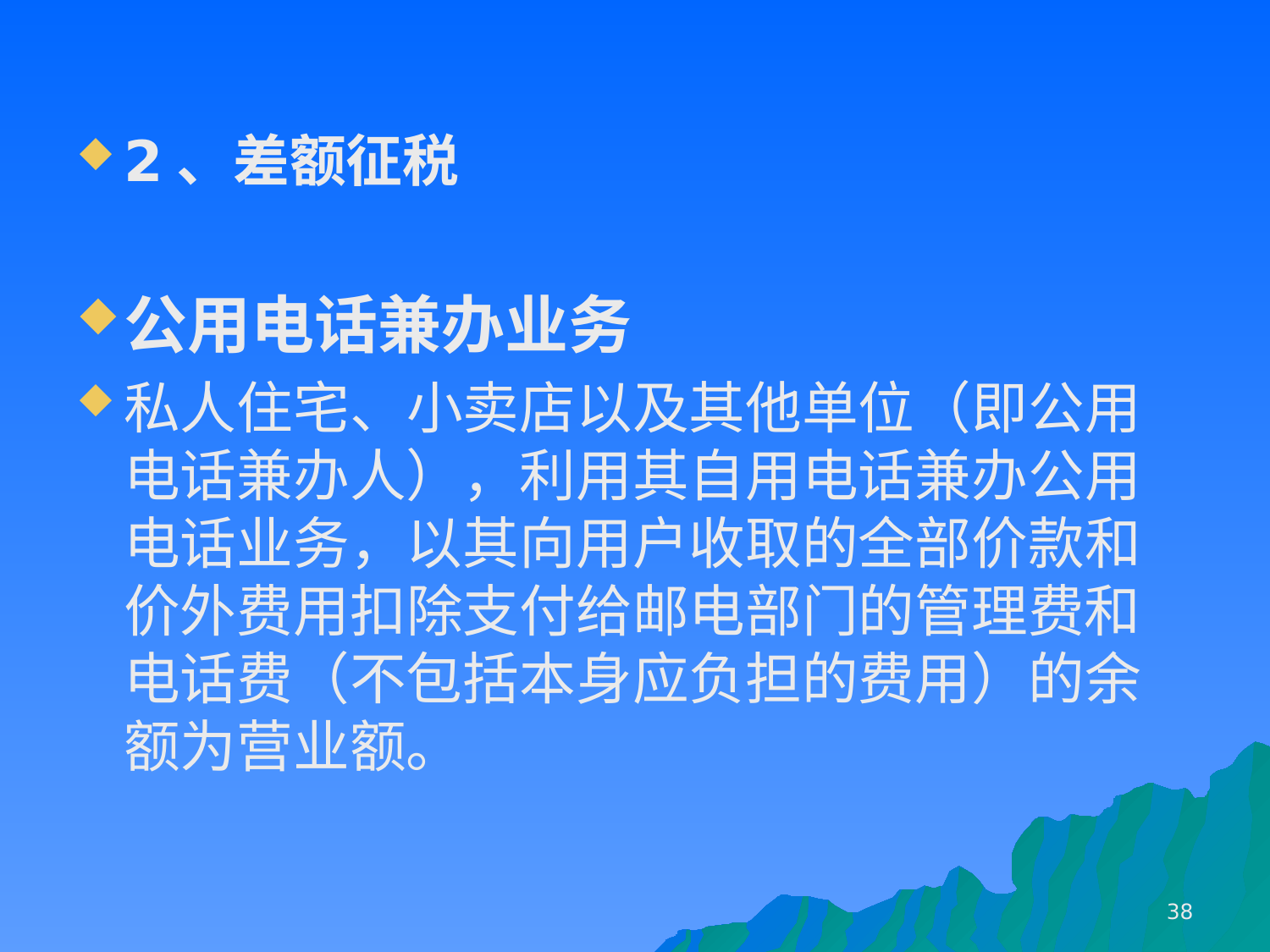

2、差额征税

公用电话兼办业务
私人住宅、小卖店以及其他单位（即公用电话兼办人），利用其自用电话兼办公用电话业务，以其向用户收取的全部价款和价外费用扣除支付给邮电部门的管理费和电话费（不包括本身应负担的费用）的余额为营业额。
38